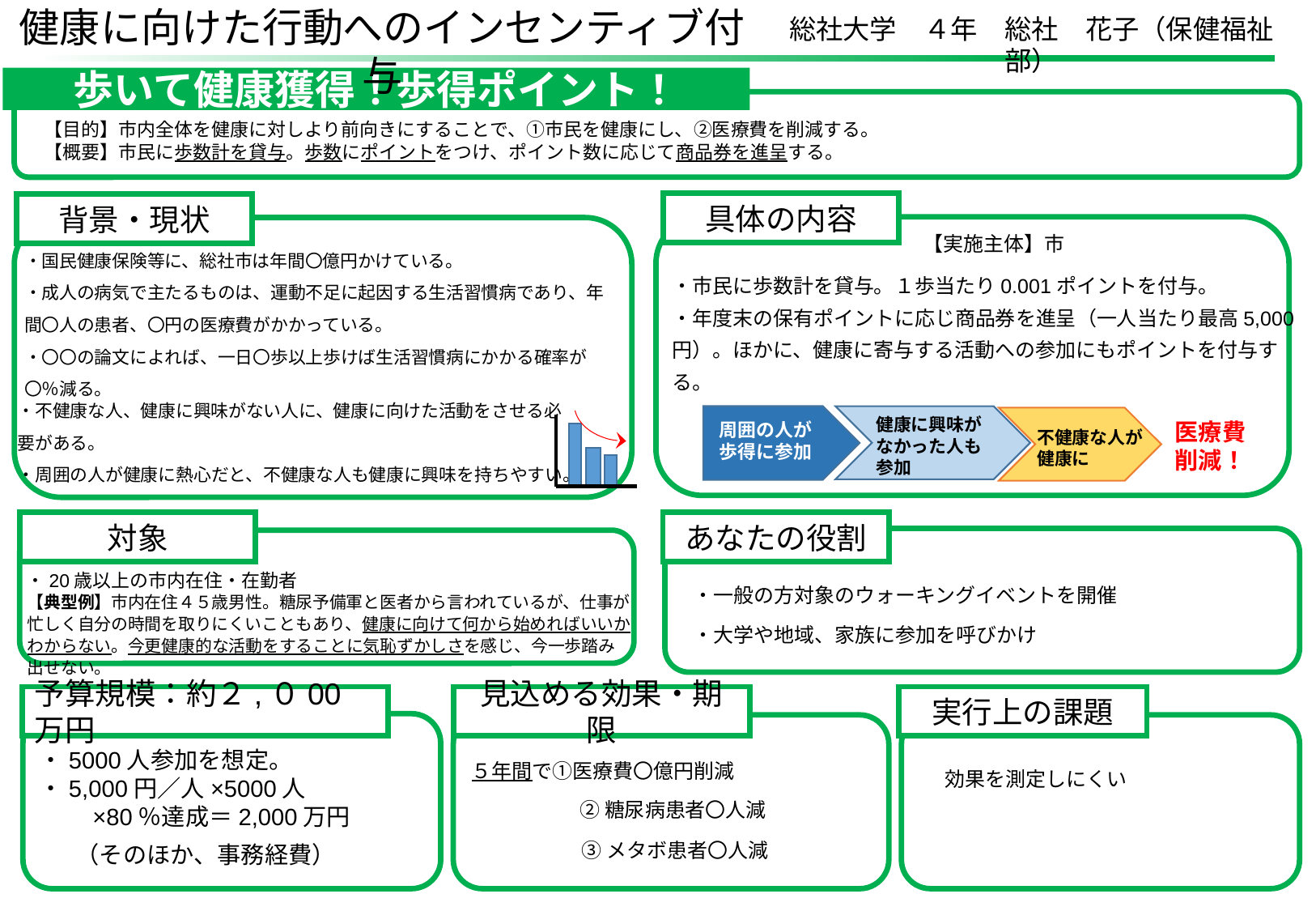

健康に向けた行動へのインセンティブ付与

総社大学　４年　総社　花子（保健福祉部）

歩いて健康獲得！歩得ポイント！

【目的】市内全体を健康に対しより前向きにすることで、①市民を健康にし、②医療費を削減する。
【概要】市民に歩数計を貸与。歩数にポイントをつけ、ポイント数に応じて商品券を進呈する。
具体の内容
背景・現状

【実施主体】市
・国民健康保険等に、総社市は年間〇億円かけている。
・成人の病気で主たるものは、運動不足に起因する生活習慣病であり、年間〇人の患者、〇円の医療費がかかっている。
・〇〇の論文によれば、一日〇歩以上歩けば生活習慣病にかかる確率が〇％減る。
・市民に歩数計を貸与。１歩当たり0.001ポイントを付与。
・年度末の保有ポイントに応じ商品券を進呈（一人当たり最高5,000円）。ほかに、健康に寄与する活動への参加にもポイントを付与する。

・不健康な人、健康に興味がない人に、健康に向けた活動をさせる必要がある。
・周囲の人が健康に熱心だと、不健康な人も健康に興味を持ちやすい。

健康に興味が
なかった人も
参加
医療費
削減！
周囲の人が
歩得に参加
不健康な人が
健康に
対象
あなたの役割

・20歳以上の市内在住・在勤者
・一般の方対象のウォーキングイベントを開催
【典型例】市内在住４５歳男性。糖尿予備軍と医者から言われているが、仕事が忙しく自分の時間を取りにくいこともあり、健康に向けて何から始めればいいかわからない。今更健康的な活動をすることに気恥ずかしさを感じ、今一歩踏み出せない。
・大学や地域、家族に参加を呼びかけ
予算規模：約２,０00万円
見込める効果・期限
実行上の課題

・5000人参加を想定。
・5,000円／人×5000人
　　×80％達成＝2,000万円
５年間で①医療費〇億円削減
効果を測定しにくい
②糖尿病患者〇人減
③メタボ患者〇人減
（そのほか、事務経費）